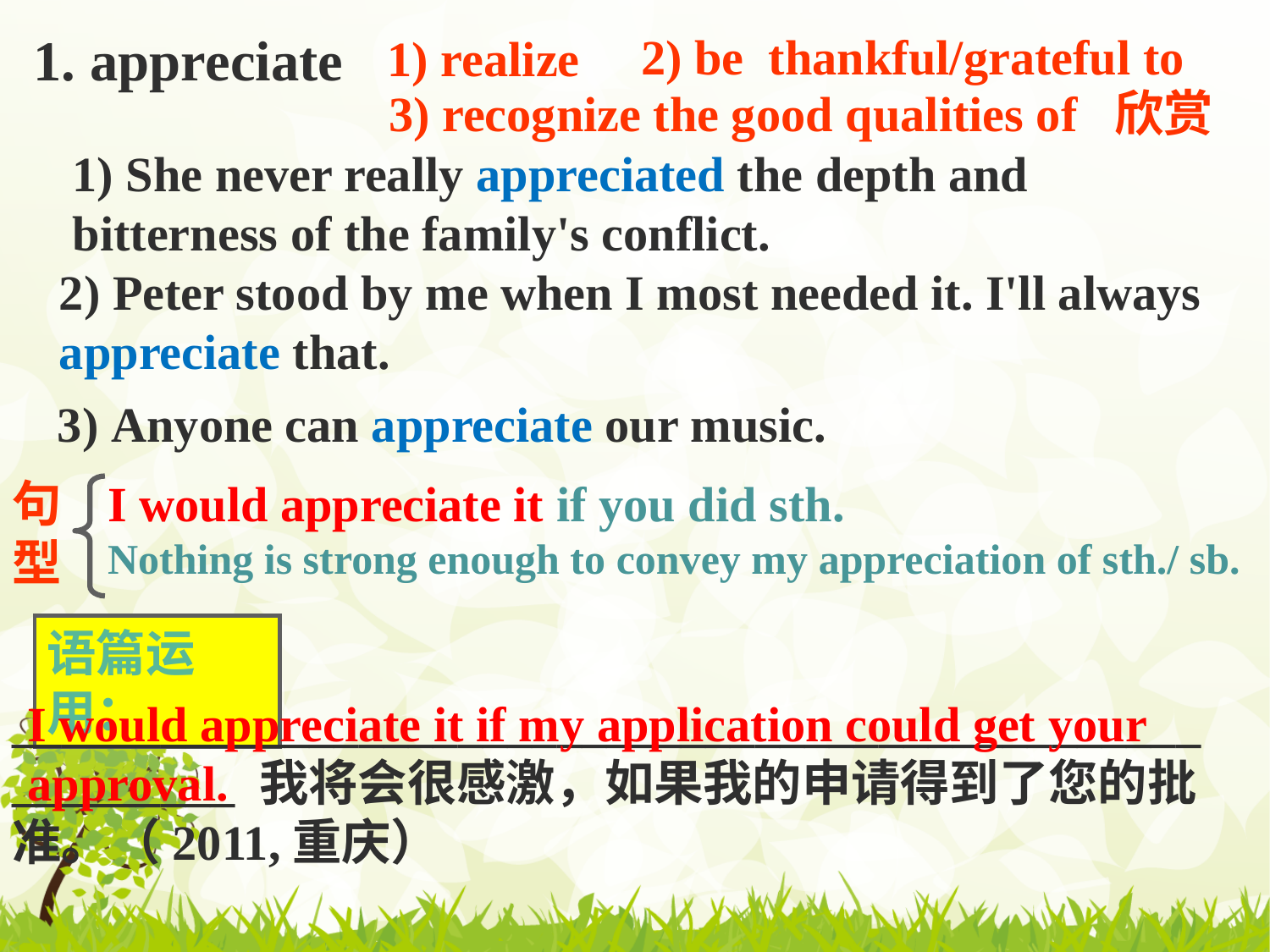

1. appreciate

2) be  thankful/grateful to
1) realize
 3) recognize the good qualities of  欣赏
1) She never really appreciated the depth and    bitterness of the family's conflict.
2) Peter stood by me when I most needed it. I'll always appreciate that.
3) Anyone can appreciate our music.
句型
I would appreciate it if you did sth.
Nothing is strong enough to convey my appreciation of sth./ sb.

语篇运用：
_________________________________________________________ 我将会很感激，如果我的申请得到了您的批准。（2011,重庆）
I would appreciate it if my application could get your approval.